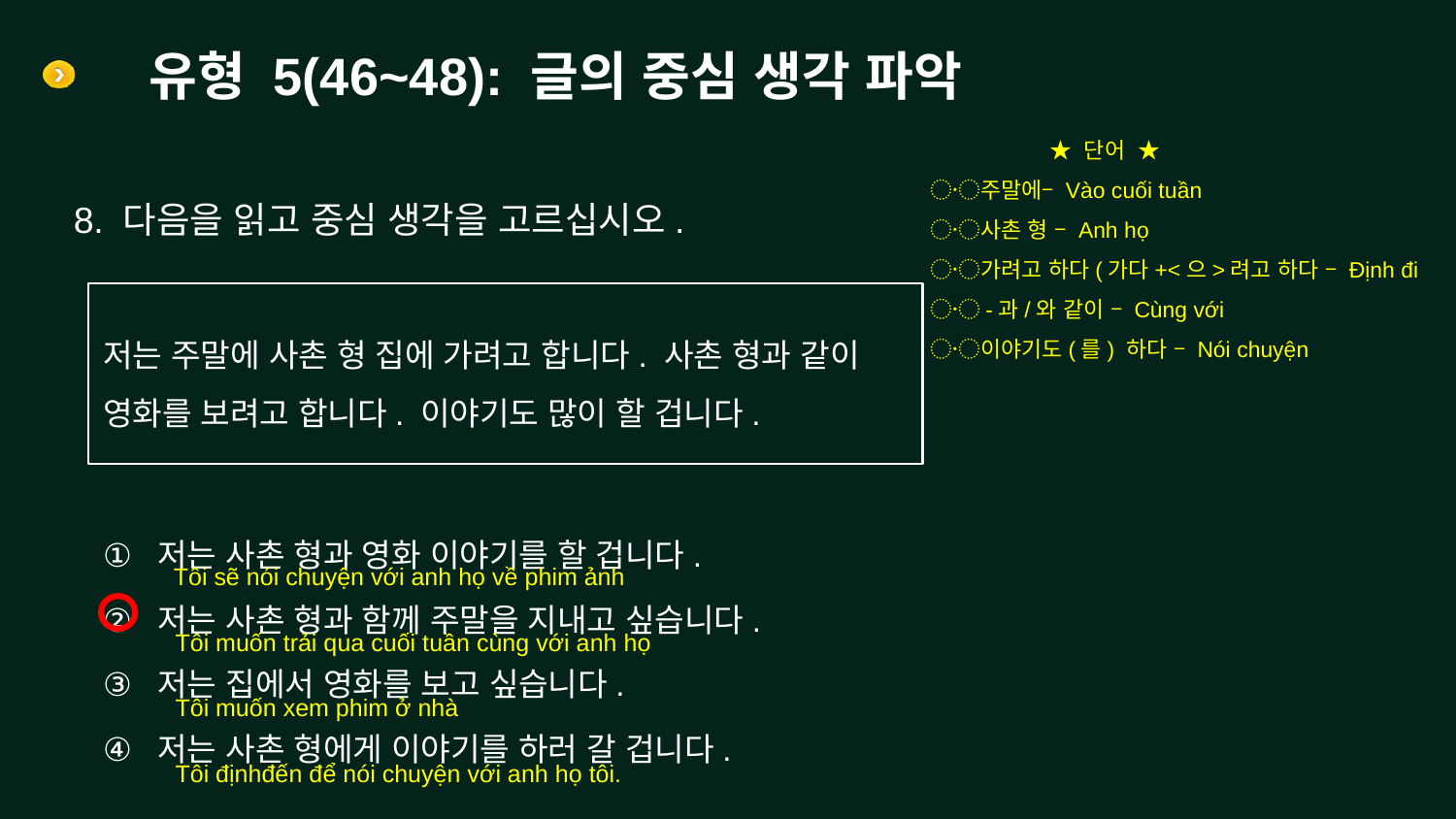

# 유형 5(46~48): 글의 중심 생각 파악
                   ★ 단어  ★
〮주말에– Vào cuối tuần
〮사촌 형 – Anh họ
〮가려고 하다(가다+<으>려고 하다 – Định đi
〮-과/와 같이 – Cùng với
〮이야기도(를) 하다 – Nói chuyện
8. 다음을 읽고 중심 생각을 고르십시오.
저는 주말에 사촌 형 집에 가려고 합니다. 사촌 형과 같이 영화를 보려고 합니다. 이야기도 많이 할 겁니다.
저는 사촌 형과 영화 이야기를 할 겁니다.
저는 사촌 형과 함께 주말을 지내고 싶습니다.
저는 집에서 영화를 보고 싶습니다.
저는 사촌 형에게 이야기를 하러 갈 겁니다.
Tôi sẽ nói chuyện với anh họ về phim ảnh

Tôi muốn trải qua cuối tuần cùng với anh họ
Tôi muốn xem phim ở nhà
Tôi địnhđến để nói chuyện với anh họ tôi.